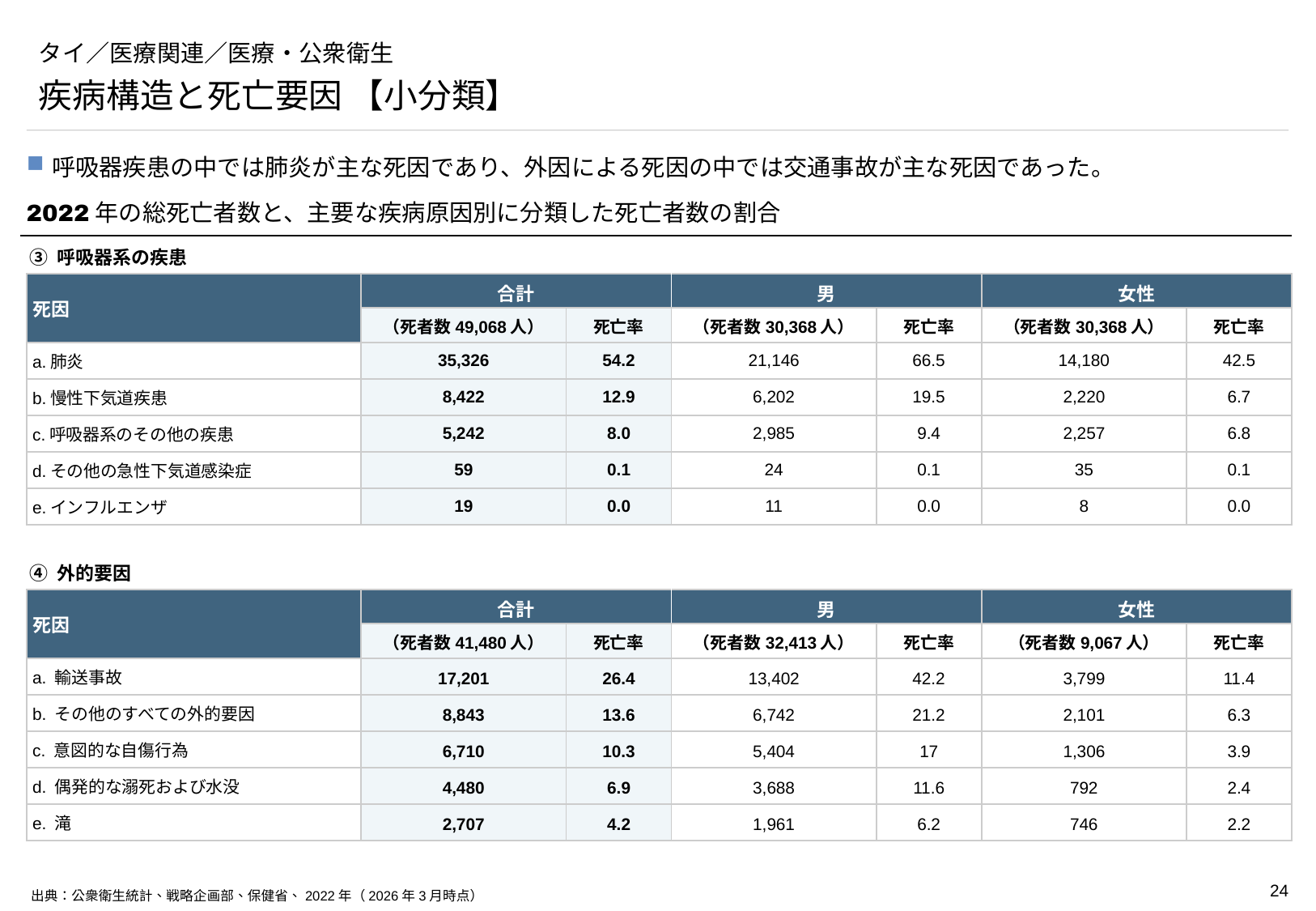

# タイ／医療関連／医療・公衆衛生
疾病構造と死亡要因 【小分類】
呼吸器疾患の中では肺炎が主な死因であり、外因による死因の中では交通事故が主な死因であった。
2022年の総死亡者数と、主要な疾病原因別に分類した死亡者数の割合
③ 呼吸器系の疾患
| 死因 | 合計 |  | 男 |  | 女性 |  |
| --- | --- | --- | --- | --- | --- | --- |
|  | （死者数49,068人） | 死亡率 | （死者数30,368人） | 死亡率 | （死者数30,368人） | 死亡率 |
| a.肺炎 | 35,326 | 54.2 | 21,146 | 66.5 | 14,180 | 42.5 |
| b.慢性下気道疾患 | 8,422 | 12.9 | 6,202 | 19.5 | 2,220 | 6.7 |
| c.呼吸器系のその他の疾患 | 5,242 | 8.0 | 2,985 | 9.4 | 2,257 | 6.8 |
| d.その他の急性下気道感染症 | 59 | 0.1 | 24 | 0.1 | 35 | 0.1 |
| e.インフルエンザ | 19 | 0.0 | 11 | 0.0 | 8 | 0.0 |
④ 外的要因
| 死因 | 合計 |  | 男 |  | 女性 |  |
| --- | --- | --- | --- | --- | --- | --- |
|  | （死者数41,480人） | 死亡率 | （死者数32,413人） | 死亡率 | （死者数9,067人） | 死亡率 |
| a. 輸送事故 | 17,201 | 26.4 | 13,402 | 42.2 | 3,799 | 11.4 |
| b. その他のすべての外的要因 | 8,843 | 13.6 | 6,742 | 21.2 | 2,101 | 6.3 |
| c. 意図的な自傷行為 | 6,710 | 10.3 | 5,404 | 17 | 1,306 | 3.9 |
| d. 偶発的な溺死および水没 | 4,480 | 6.9 | 3,688 | 11.6 | 792 | 2.4 |
| e. 滝 | 2,707 | 4.2 | 1,961 | 6.2 | 746 | 2.2 |
出典：公衆衛生統計、戦略企画部、保健省、2022年（2026年3月時点）